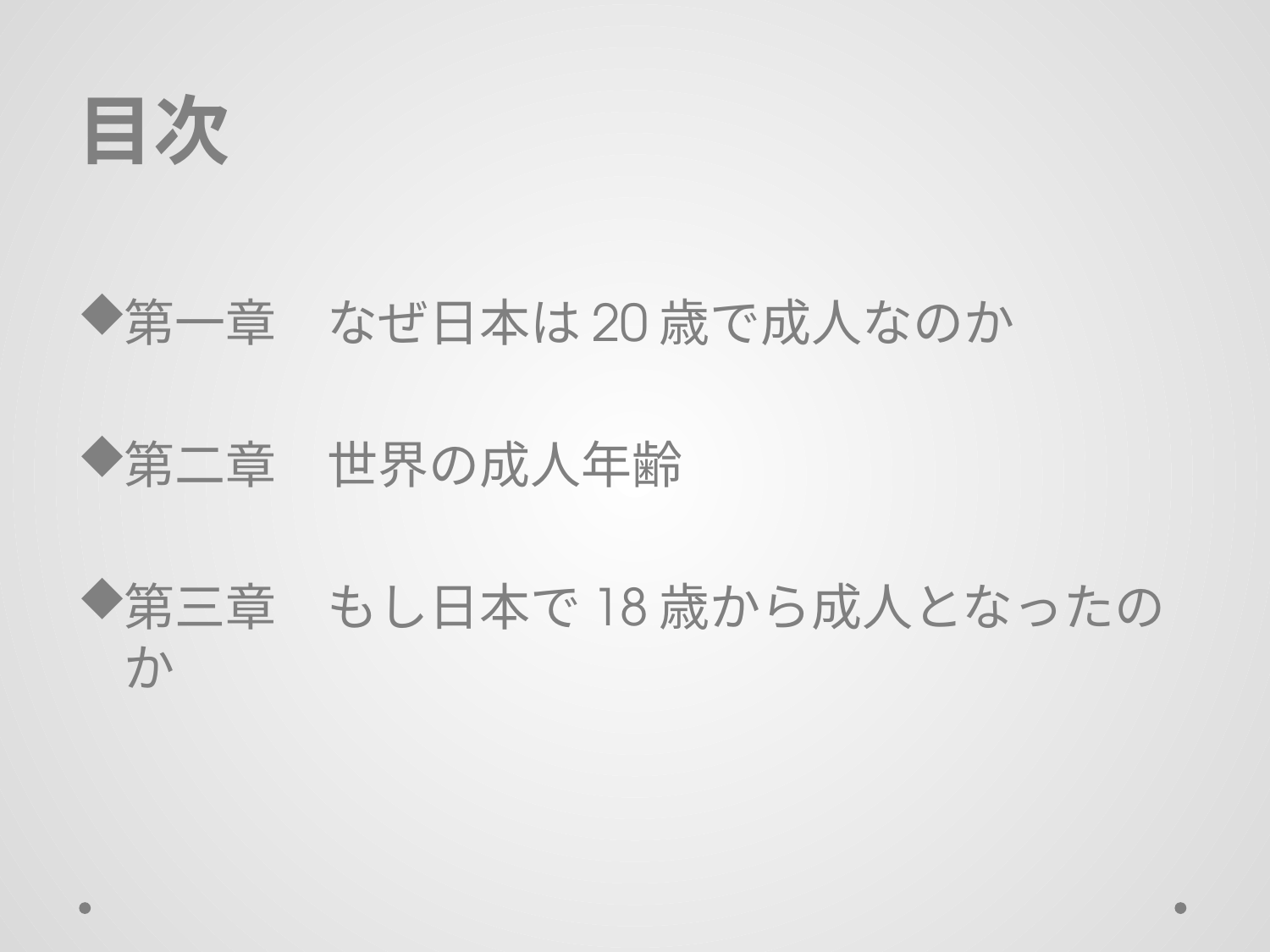

目次

第一章　なぜ日本は20歳で成人なのか

第二章　世界の成人年齢

第三章　もし日本で18歳から成人となったのか